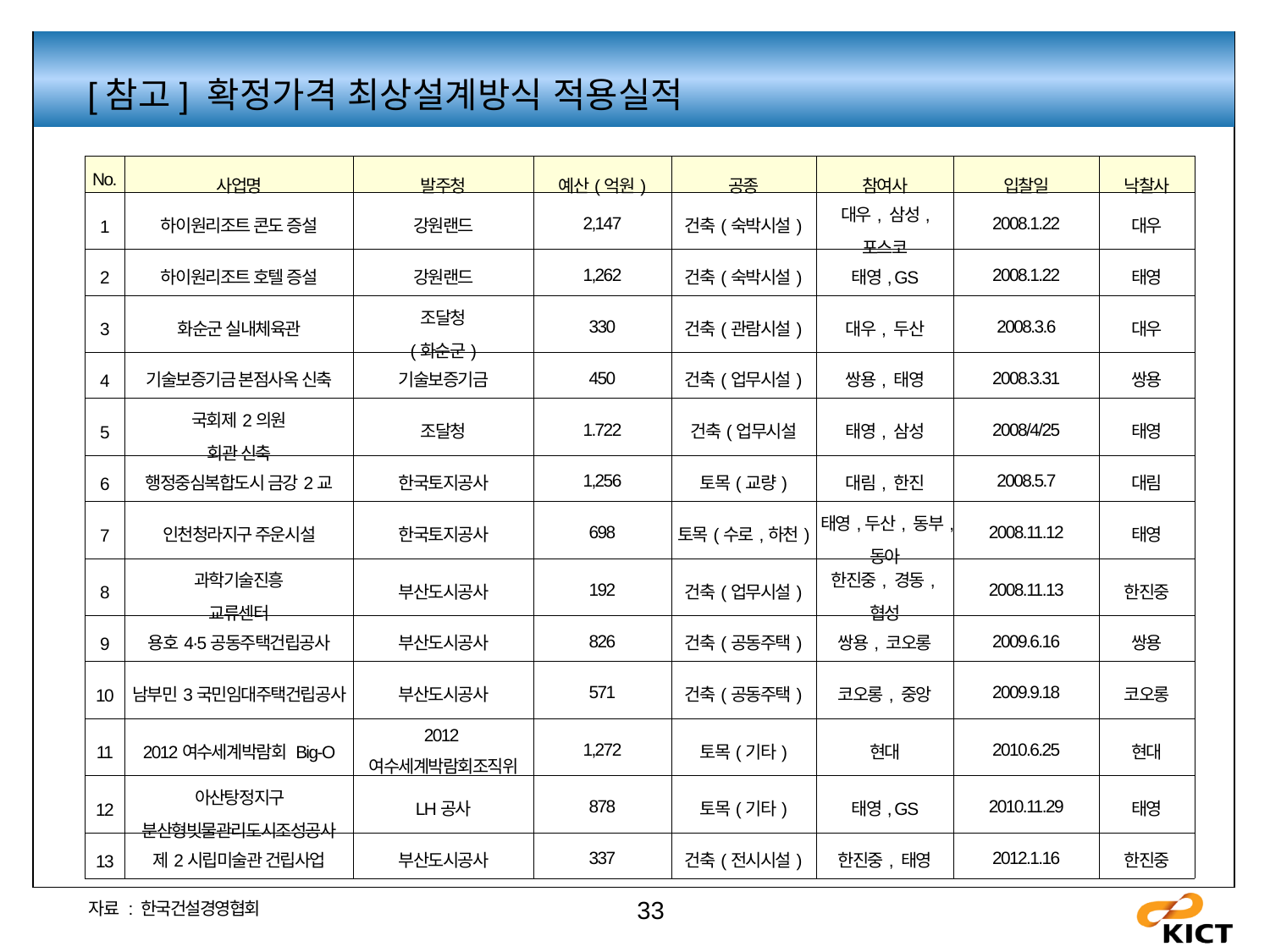

[참고] 확정가격 최상설계방식 적용실적
| No. | 사업명 | 발주청 | 예산(억원) | 공종 | 참여사 | 입찰일 | 낙찰사 |
| --- | --- | --- | --- | --- | --- | --- | --- |
| 1 | 하이원리조트 콘도 증설 | 강원랜드 | 2,147 | 건축(숙박시설) | 대우, 삼성, 포스코 | 2008.1.22 | 대우 |
| 2 | 하이원리조트 호텔 증설 | 강원랜드 | 1,262 | 건축(숙박시설) | 태영, GS | 2008.1.22 | 태영 |
| 3 | 화순군 실내체육관 | 조달청 (화순군) | 330 | 건축(관람시설) | 대우, 두산 | 2008.3.6 | 대우 |
| 4 | 기술보증기금 본점사옥 신축 | 기술보증기금 | 450 | 건축(업무시설) | 쌍용, 태영 | 2008.3.31 | 쌍용 |
| 5 | 국회제2의원 회관 신축 | 조달청 | 1.722 | 건축(업무시설 | 태영, 삼성 | 2008/4/25 | 태영 |
| 6 | 행정중심복합도시 금강2교 | 한국토지공사 | 1,256 | 토목(교량) | 대림, 한진 | 2008.5.7 | 대림 |
| 7 | 인천청라지구 주운시설 | 한국토지공사 | 698 | 토목(수로,하천) | 태영,두산, 동부,동아 | 2008.11.12 | 태영 |
| 8 | 과학기술진흥 교류센터 | 부산도시공사 | 192 | 건축(업무시설) | 한진중, 경동,협성 | 2008.11.13 | 한진중 |
| 9 | 용호4·5공동주택건립공사 | 부산도시공사 | 826 | 건축(공동주택) | 쌍용, 코오롱 | 2009.6.16 | 쌍용 |
| 10 | 남부민3국민임대주택건립공사 | 부산도시공사 | 571 | 건축(공동주택) | 코오롱, 중앙 | 2009.9.18 | 코오롱 |
| 11 | 2012여수세계박람회 Big-O | 2012여수세계박람회조직위 | 1,272 | 토목(기타) | 현대 | 2010.6.25 | 현대 |
| 12 | 아산탕정지구 분산형빗물관리도시조성공사 | LH공사 | 878 | 토목(기타) | 태영, GS | 2010.11.29 | 태영 |
| 13 | 제2시립미술관 건립사업 | 부산도시공사 | 337 | 건축(전시시설) | 한진중, 태영 | 2012.1.16 | 한진중 |
| 자료 : 한국건설경영협회 |  |  |  |  |  |  |  |
33